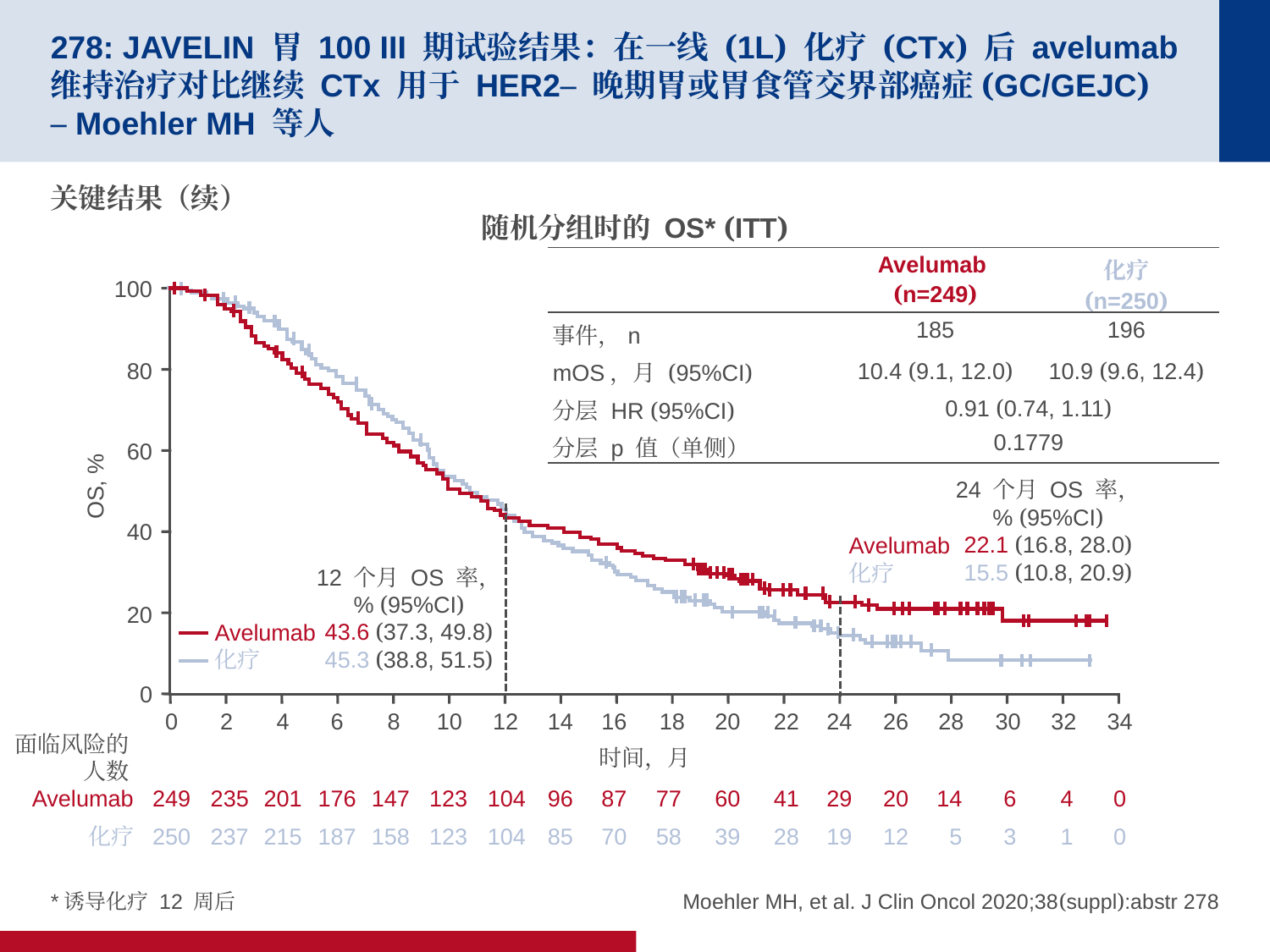

# 278: JAVELIN 胃 100 III 期试验结果：在一线 (1L) 化疗 (CTx) 后 avelumab 维持治疗对比继续 CTx 用于 HER2– 晚期胃或胃食管交界部癌症(GC/GEJC) – Moehler MH 等人
关键结果（续）
随机分组时的 OS* (ITT)
|  | Avelumab (n=249) | 化疗 (n=250) |
| --- | --- | --- |
| 事件，n | 185 | 196 |
| mOS，月 (95%CI) | 10.4 (9.1, 12.0) | 10.9 (9.6, 12.4) |
| 分层 HR (95%CI) | 0.91 (0.74, 1.11) |  |
| 分层 p 值（单侧） | 0.1779 |  |
100

80

60

OS, %
24 个月 OS 率，
% (95%CI)
22.1 (16.8, 28.0)
15.5 (10.8, 20.9)
40
Avelumab
化疗

12 个月 OS 率，
% (95%CI)
43.6 (37.3, 49.8)
45.3 (38.8, 51.5)
20
Avelumab
化疗

0

0
2
4
6
8
10
12
14
16
18
20
22
24
26
28
30
32
34
面临风险的人数
时间，月
Avelumab
249
235
201
176
147
123
104
96
87
77
60
41
29
20
14
6
4
0
化疗
250
237
215
187
158
123
104
85
70
58
39
28
19
12
5
3
1
0
*诱导化疗 12 周后
Moehler MH, et al. J Clin Oncol 2020;38(suppl):abstr 278